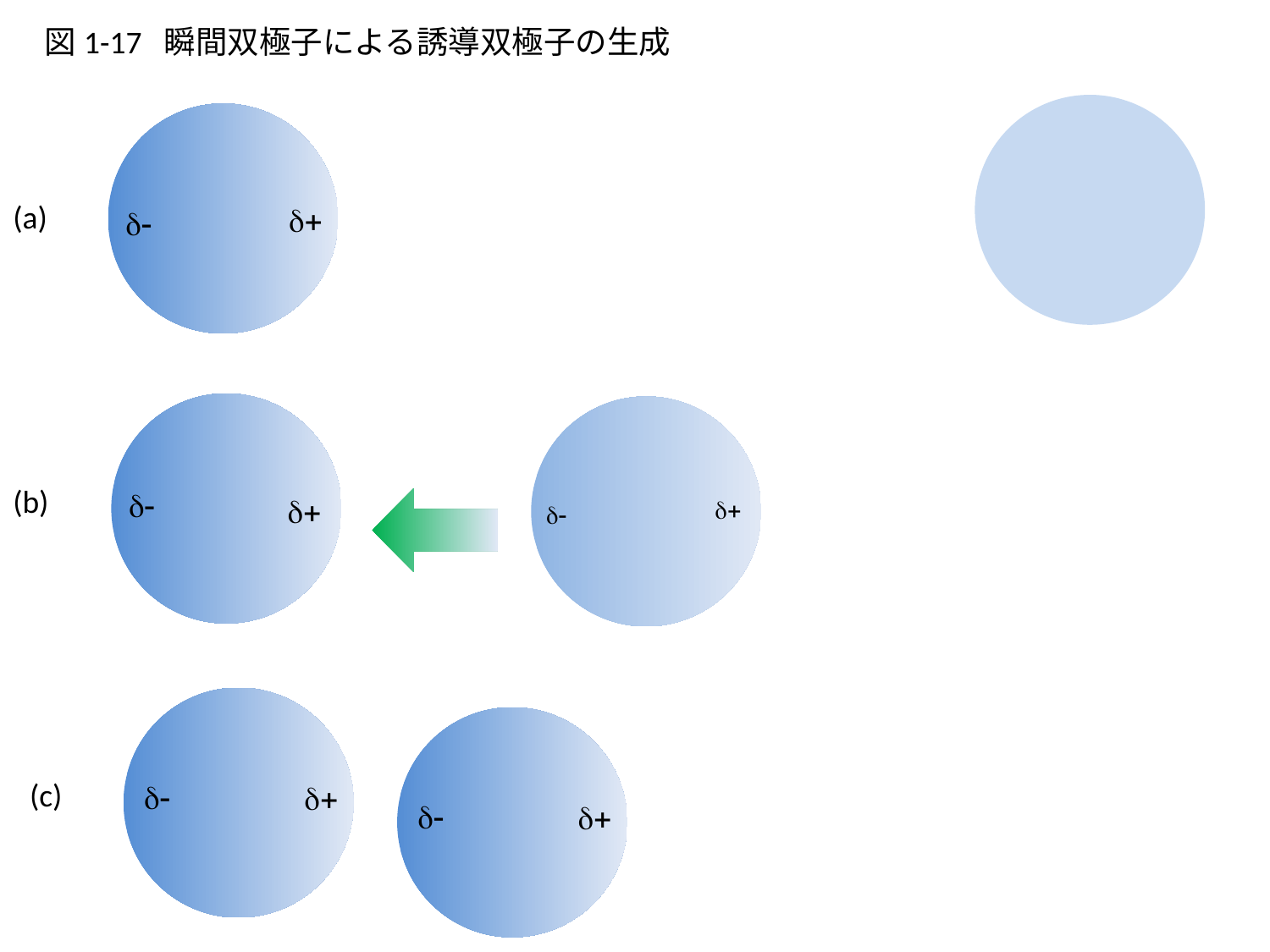

図1-17  瞬間双極子による誘導双極子の生成

(a)
δ+
δ−

(b)
δ−
δ+

δ+
δ−

(c)
δ−
δ+
δ−
δ+